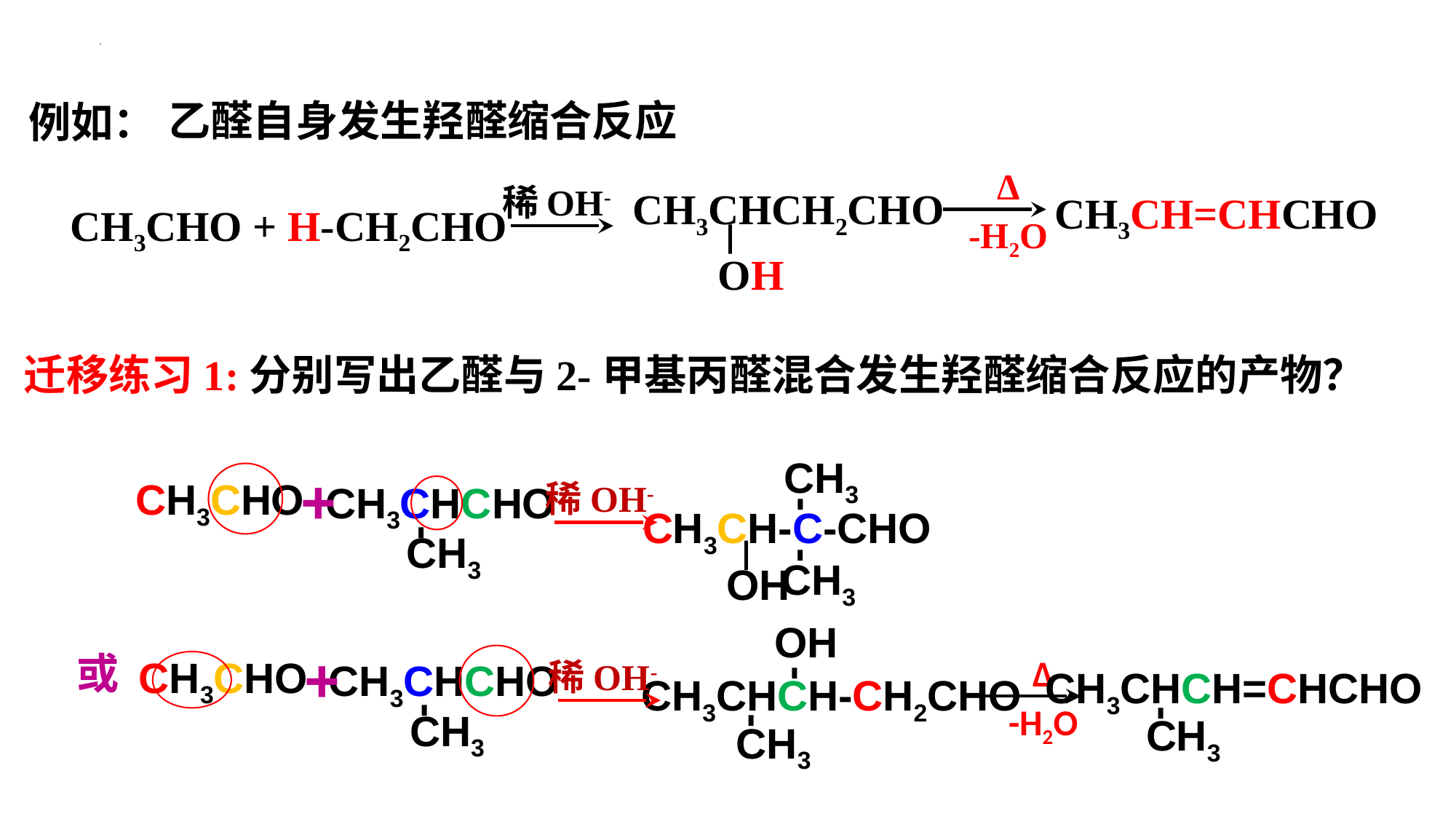

乙醛自身发生羟醛缩合反应
例如：
Δ
-H2O
稀OH-
CH3CHCH2CHO

OH
CH3CH=CHCHO
CH3CHO + H-CH2CHO
迁移练习1:分别写出乙醛与2-甲基丙醛混合发生羟醛缩合反应的产物？
CH3
-
CH3CH-C-CHO

OH
-
CH3
+

CH3CHO
CH3CHCHO
-
CH3
稀OH-

OH
-
CH3CHCH-CH2CHO
-
CH3
+
或
Δ
-H2O
CH3CHO

CH3CHCHO
-
CH3
稀OH-

CH3CHCH=CHCHO
-
CH3